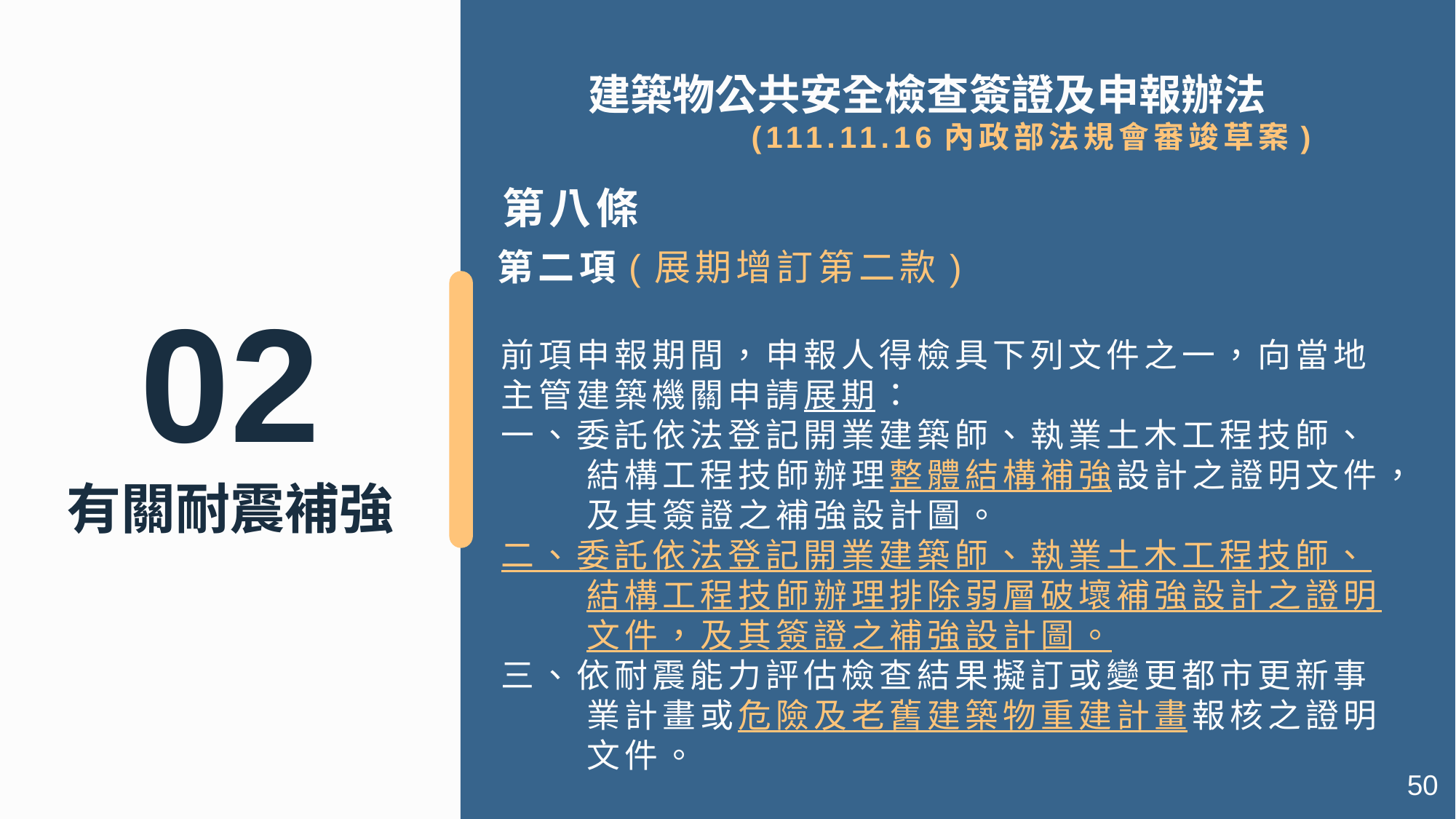

建築物公共安全檢查簽證及申報辦法
 (111.11.16內政部法規會審竣草案)
第八條
第二項(展期增訂第二款)
02
有關耐震補強
前項申報期間，申報人得檢具下列文件之一，向當地主管建築機關申請展期：
一、委託依法登記開業建築師、執業土木工程技師、結構工程技師辦理整體結構補強設計之證明文件，及其簽證之補強設計圖。
二、委託依法登記開業建築師、執業土木工程技師、結構工程技師辦理排除弱層破壞補強設計之證明文件，及其簽證之補強設計圖。
三、依耐震能力評估檢查結果擬訂或變更都市更新事業計畫或危險及老舊建築物重建計畫報核之證明文件。
50